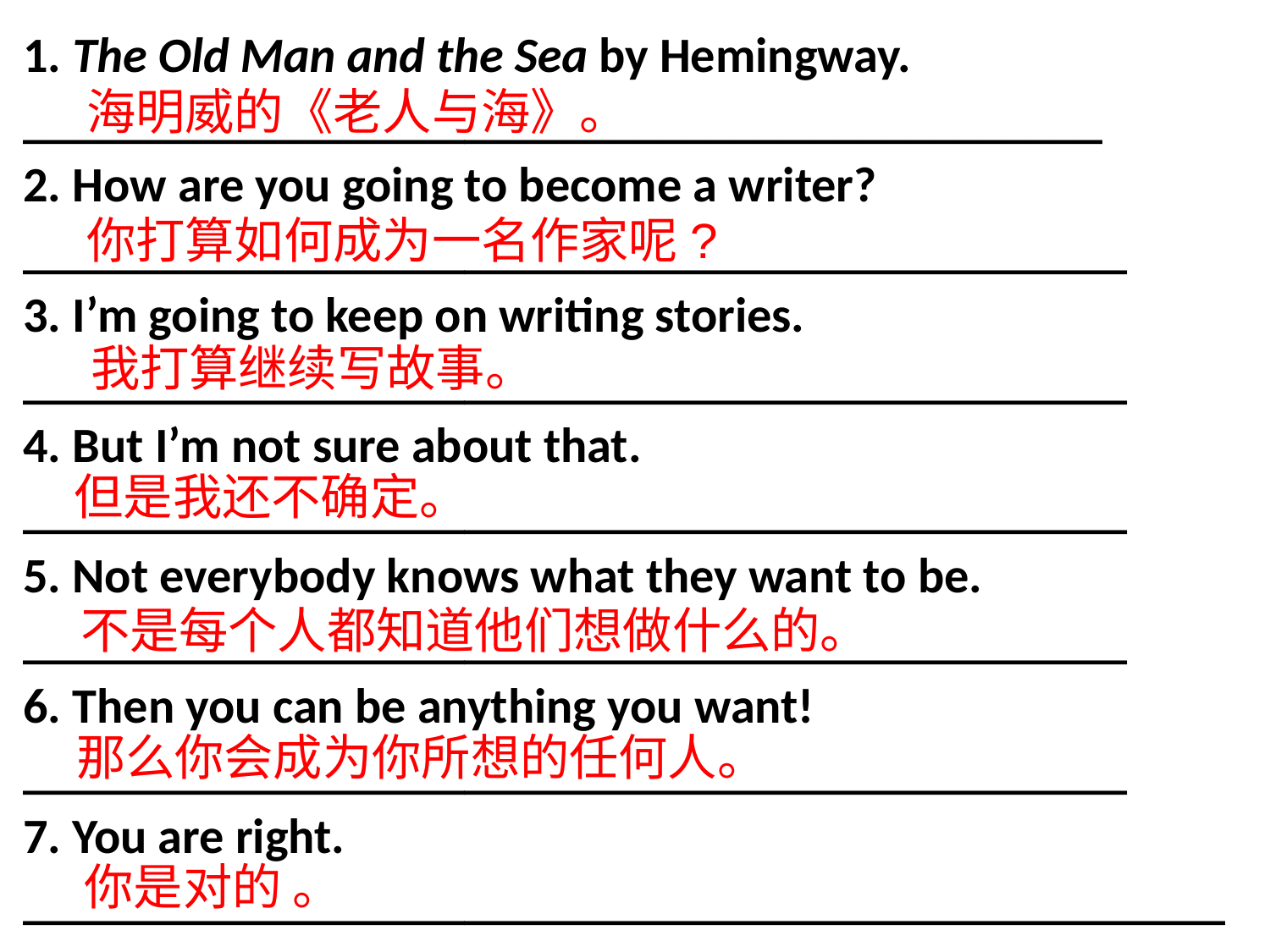

1. The Old Man and the Sea by Hemingway. ____________________________________________
2. How are you going to become a writer? _____________________________________________
3. I’m going to keep on writing stories. _____________________________________________
4. But I’m not sure about that. _____________________________________________
5. Not everybody knows what they want to be. _____________________________________________
6. Then you can be anything you want! _____________________________________________
7. You are right. _________________________________________________
海明威的《老人与海》。
你打算如何成为一名作家呢?
我打算继续写故事。
但是我还不确定。
不是每个人都知道他们想做什么的。
那么你会成为你所想的任何人。
你是对的 。